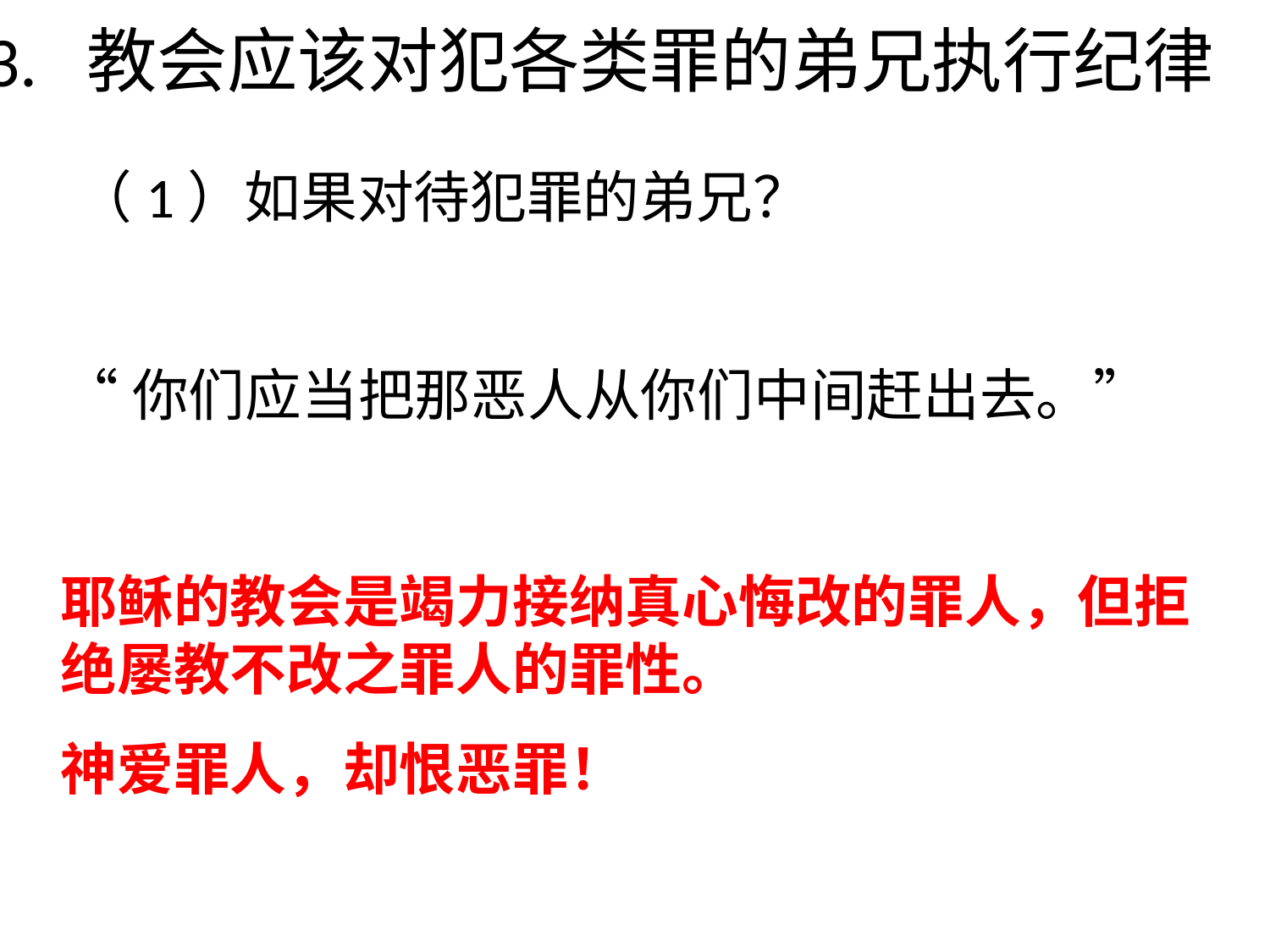

3.  教会应该对犯各类罪的弟兄执行纪律 （5：9-13）
 （1）如果对待犯罪的弟兄？

 “你们应当把那恶人从你们中间赶出去。”
耶稣的教会是竭力接纳真心悔改的罪人，但拒绝屡教不改之罪人的罪性。
神爱罪人，却恨恶罪！